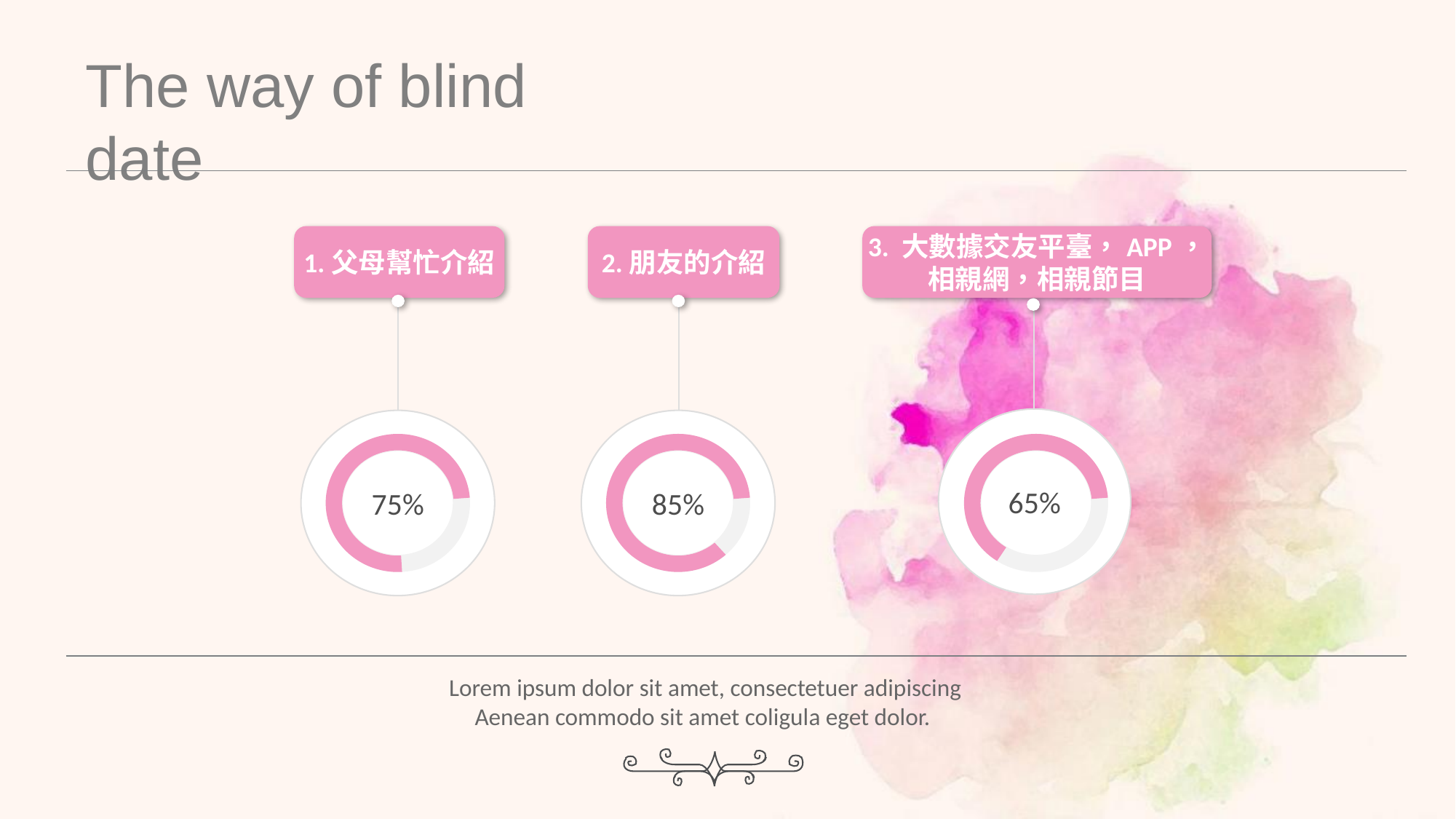

The way of blind date
1.父母幫忙介紹
3. 大數據交友平臺，APP，相親網，相親節目
2.朋友的介紹

65%
75%
85%

Lorem ipsum dolor sit amet, consectetuer adipiscing
Aenean commodo sit amet coligula eget dolor.